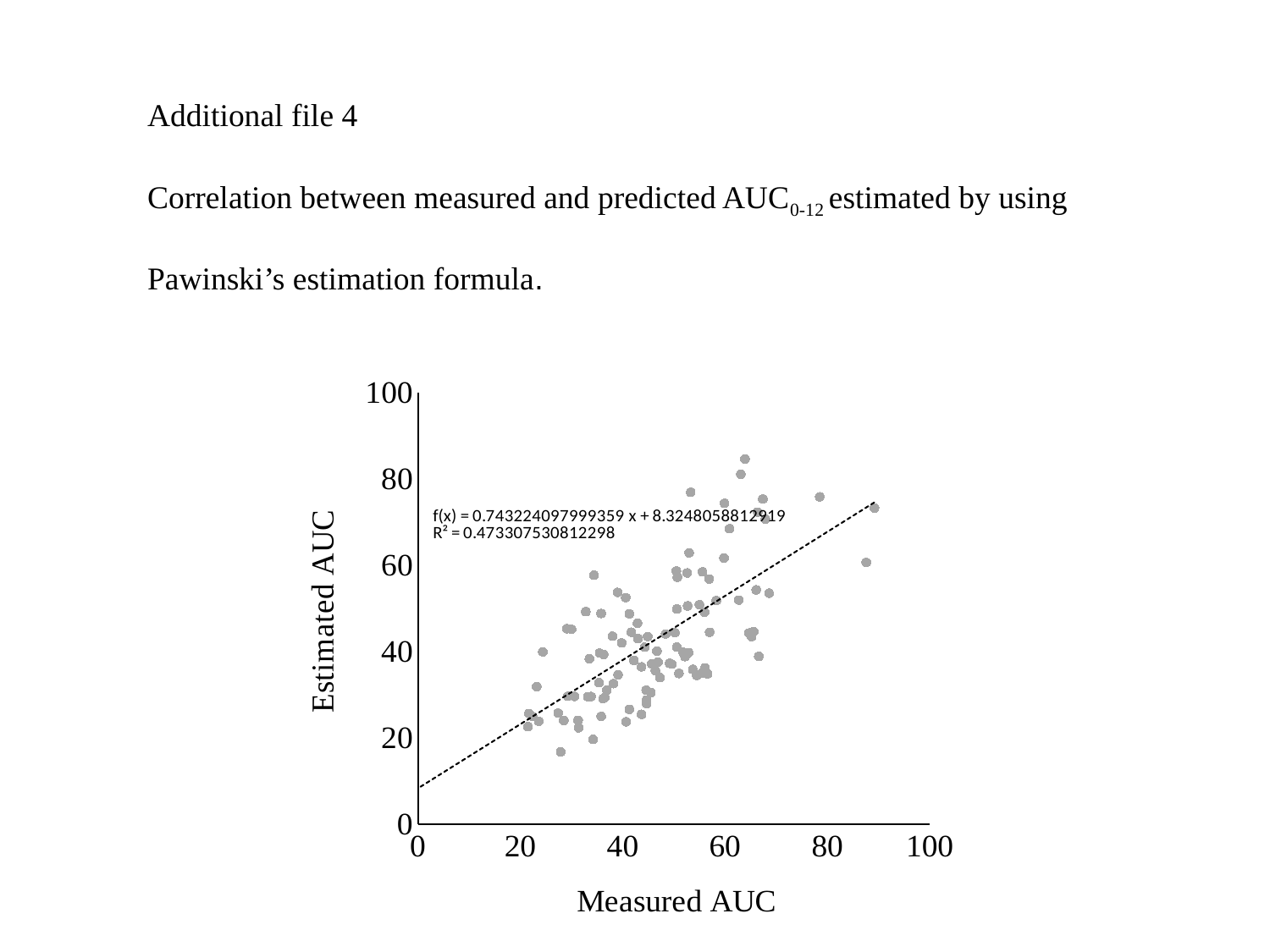

Additional file 4
Correlation between measured and predicted AUC0-12 estimated by using Pawinski’s estimation formula.

### Chart

| Category | AUC (Pawinskiらの推定式) |
|---|---|